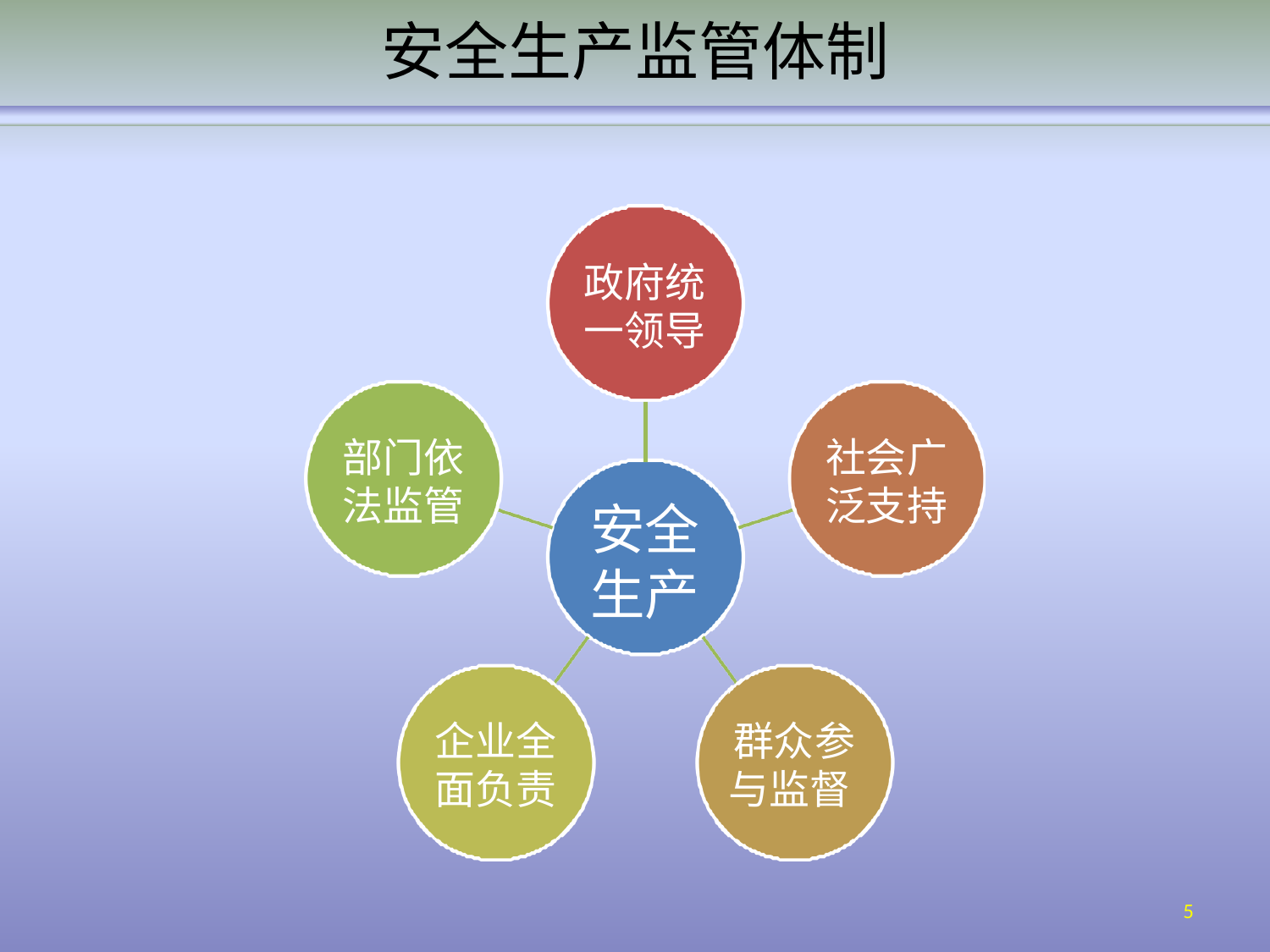

# 安全生产监管体制

政府统 一领导
部门依 法监管
社会广 泛支持
安全 生产
企业全 面负责
群众参 与监督
5